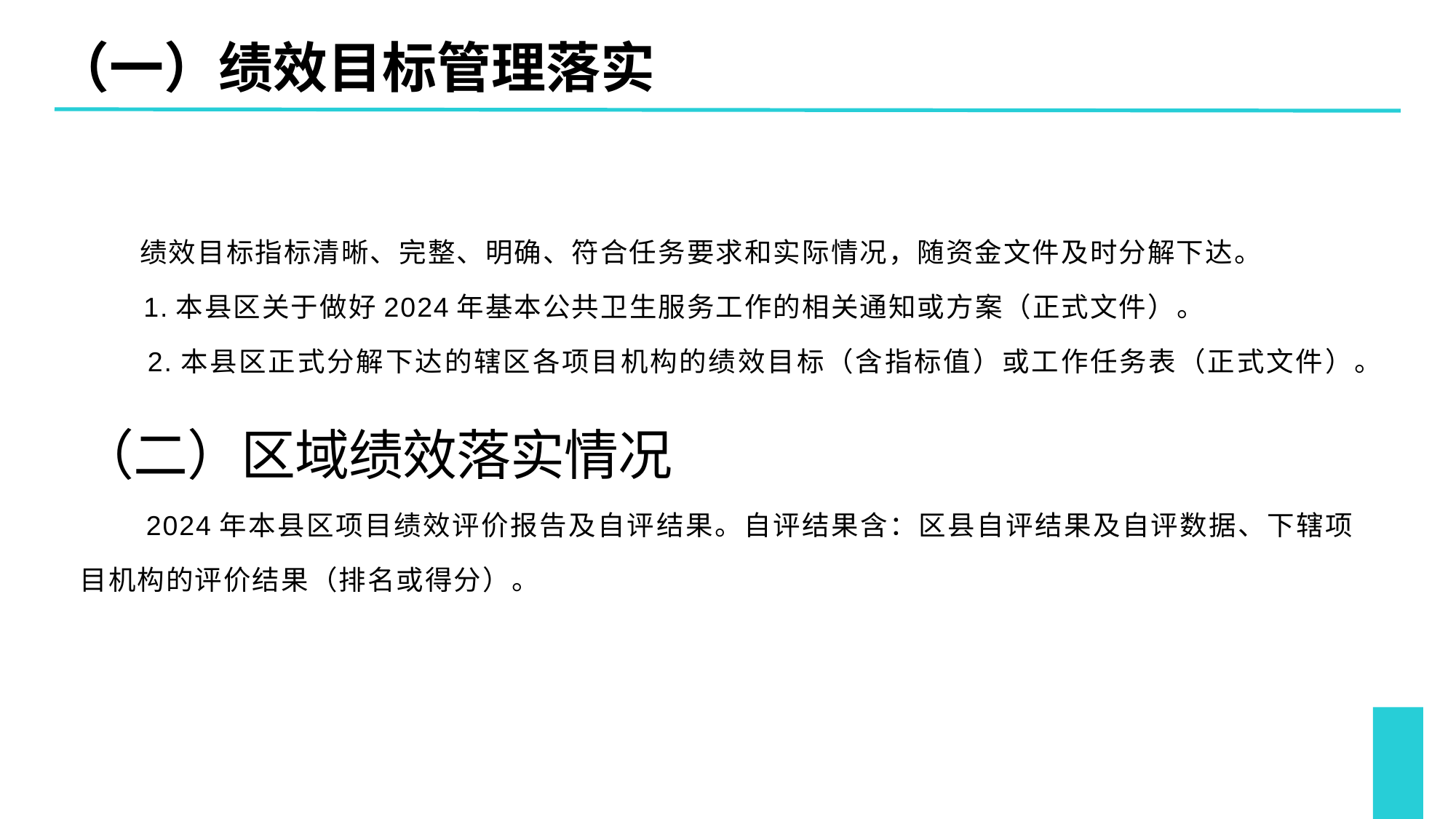

（一）绩效目标管理落实
       绩效目标指标清晰、完整、明确、符合任务要求和实际情况，随资金文件及时分解下达。
       1.本县区关于做好2024年基本公共卫生服务工作的相关通知或方案（正式文件）。
       2.本县区正式分解下达的辖区各项目机构的绩效目标（含指标值）或工作任务表（正式文件）。

（二）区域绩效落实情况
       2024年本县区项目绩效评价报告及自评结果。自评结果含：区县自评结果及自评数据、下辖项目机构的评价结果（排名或得分）。